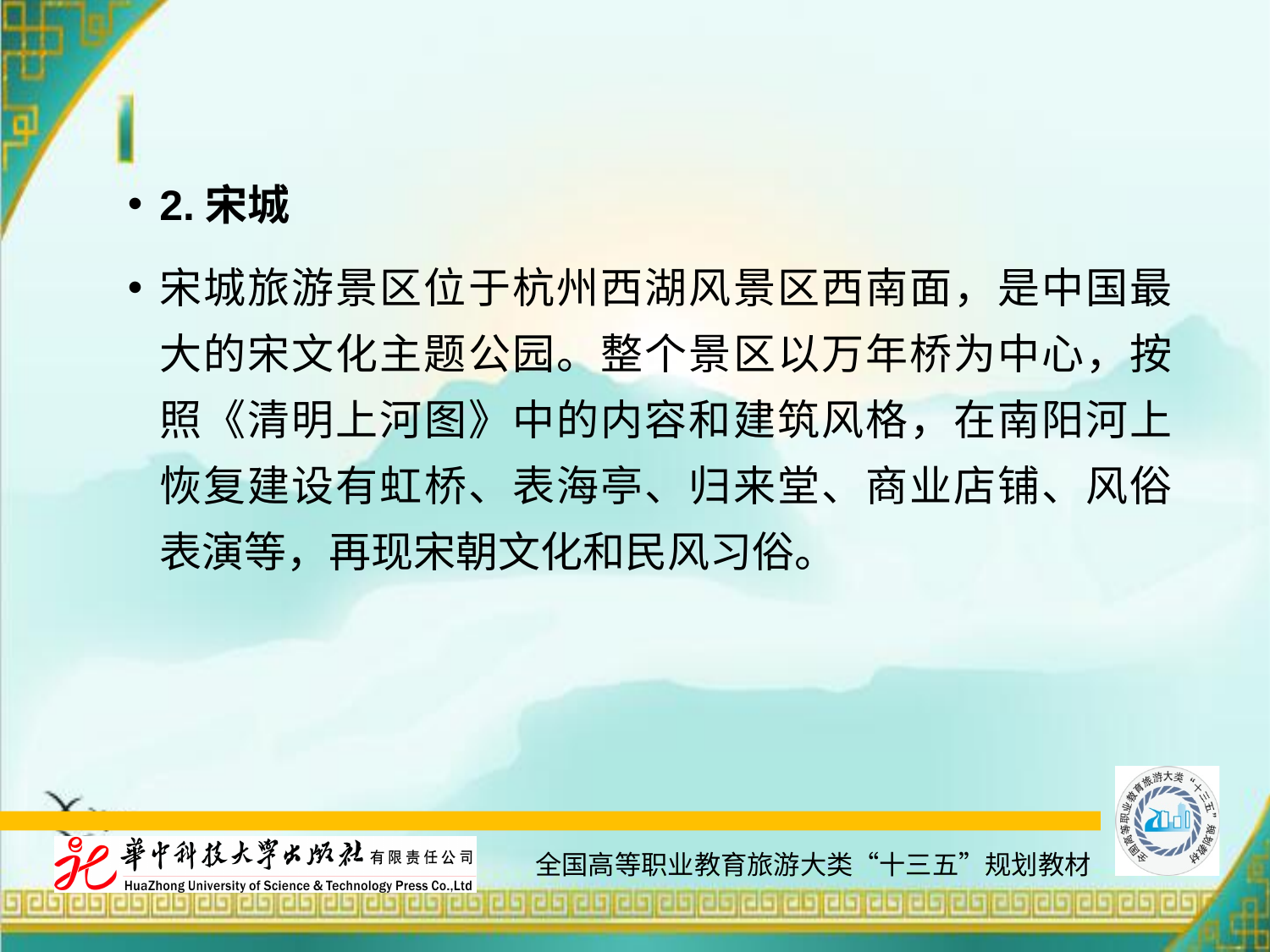

#
2.宋城
宋城旅游景区位于杭州西湖风景区西南面，是中国最大的宋文化主题公园。整个景区以万年桥为中心，按照《清明上河图》中的内容和建筑风格，在南阳河上恢复建设有虹桥、表海亭、归来堂、商业店铺、风俗表演等，再现宋朝文化和民风习俗。